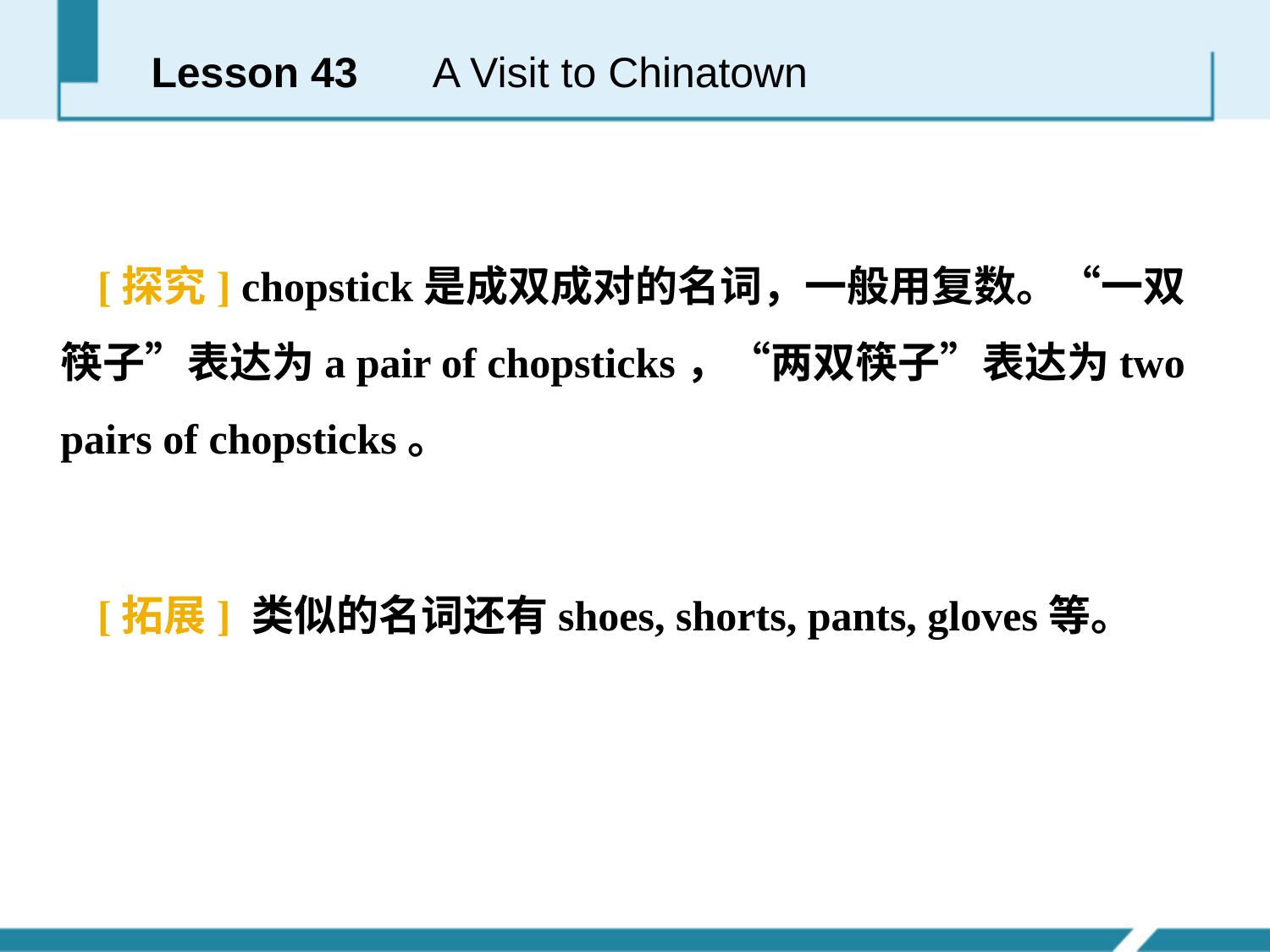

Lesson 43 　A Visit to Chinatown

[探究] chopstick是成双成对的名词，一般用复数。“一双筷子”表达为a pair of chopsticks，“两双筷子”表达为two pairs of chopsticks。

[拓展] 类似的名词还有shoes, shorts, pants, gloves等。